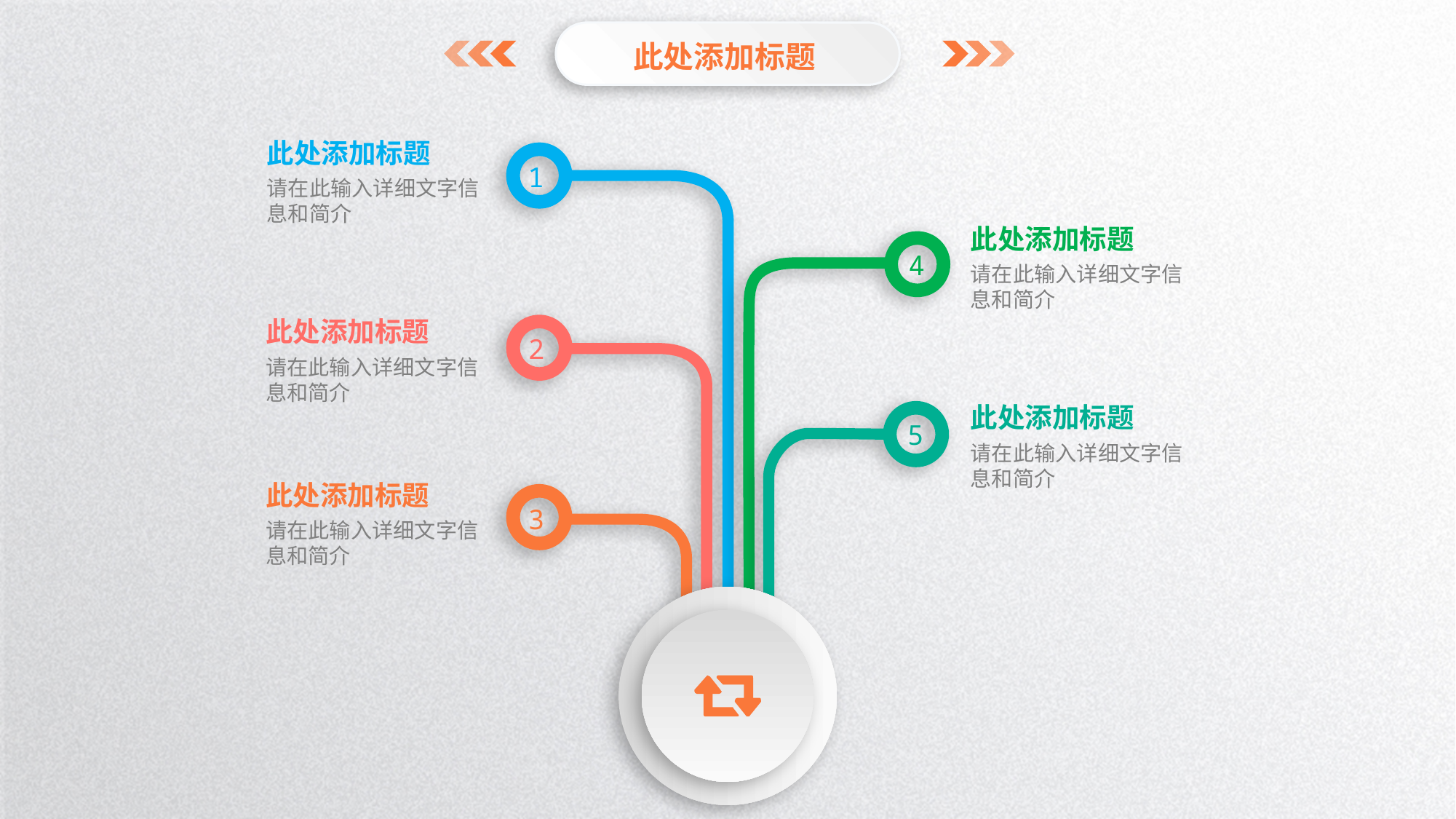

此处添加标题

此处添加标题

1
请在此输入详细文字信息和简介
此处添加标题

4
请在此输入详细文字信息和简介
此处添加标题

2
请在此输入详细文字信息和简介
此处添加标题

5
请在此输入详细文字信息和简介
此处添加标题

3
请在此输入详细文字信息和简介